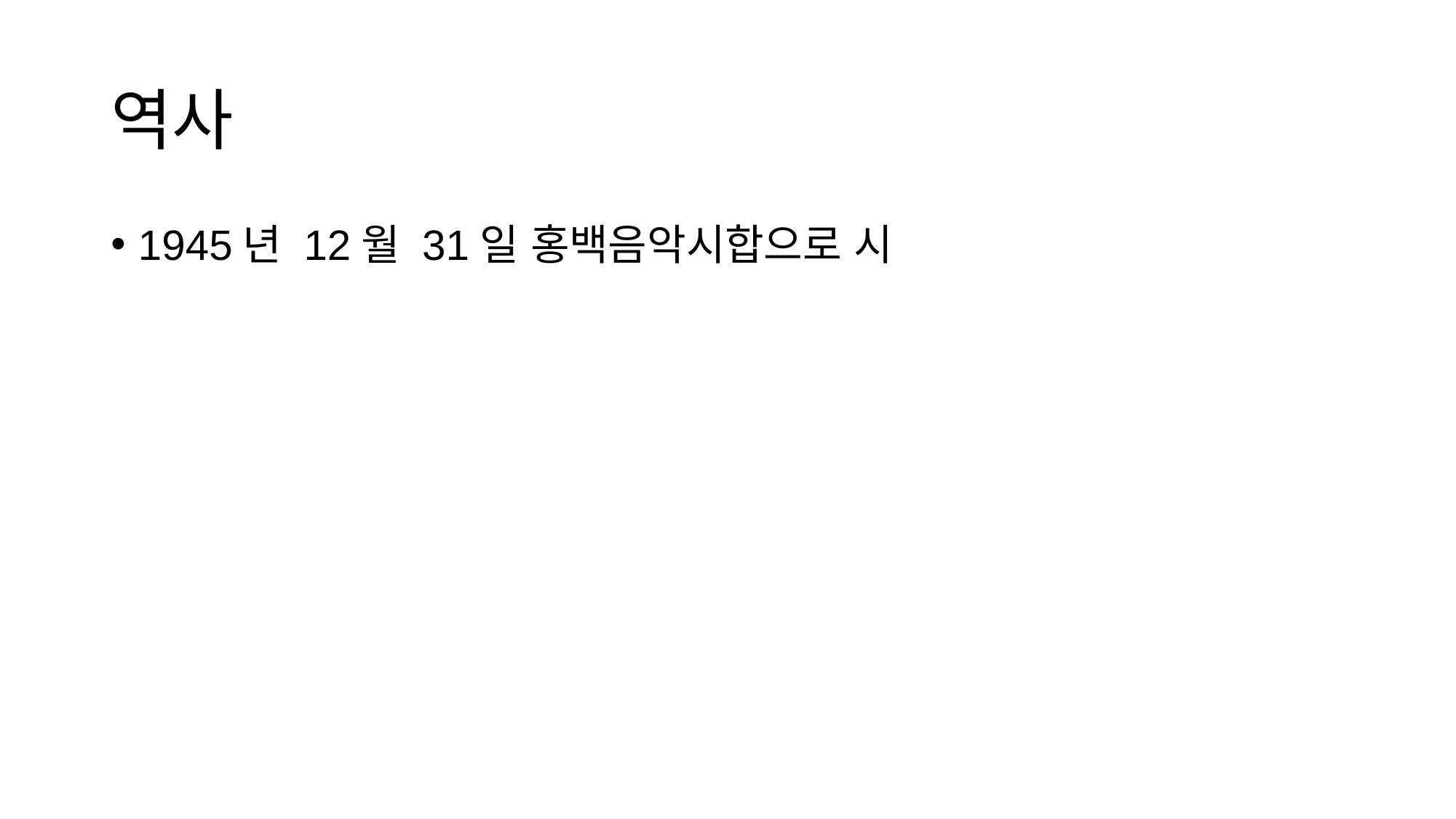

# 역사
1945년 12월 31일 홍백음악시합으로 시